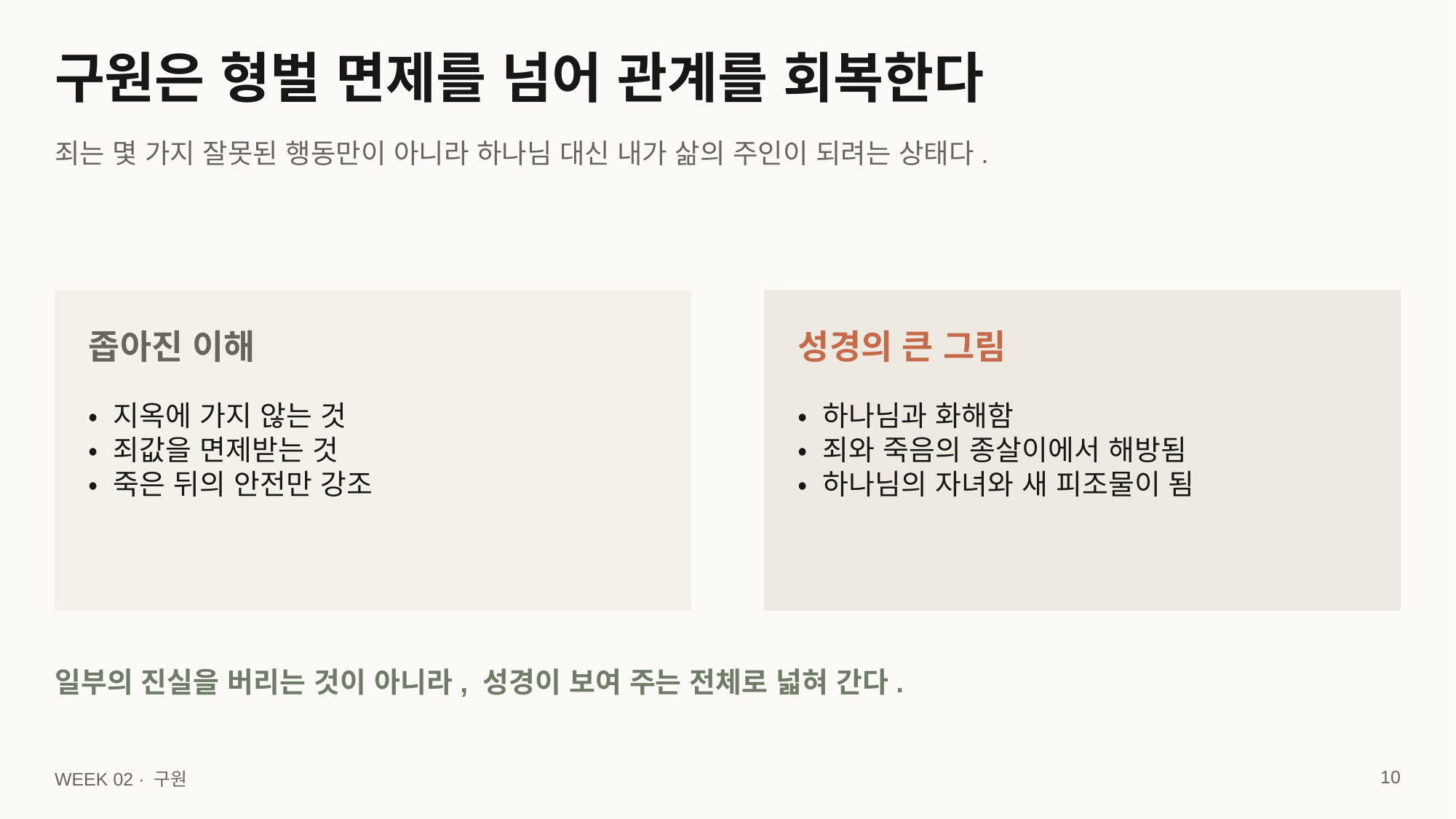

구원은 형벌 면제를 넘어 관계를 회복한다
죄는 몇 가지 잘못된 행동만이 아니라 하나님 대신 내가 삶의 주인이 되려는 상태다.

좁아진 이해
성경의 큰 그림
• 지옥에 가지 않는 것
• 죄값을 면제받는 것
• 죽은 뒤의 안전만 강조
• 하나님과 화해함
• 죄와 죽음의 종살이에서 해방됨
• 하나님의 자녀와 새 피조물이 됨
일부의 진실을 버리는 것이 아니라, 성경이 보여 주는 전체로 넓혀 간다.
10
WEEK 02 · 구원